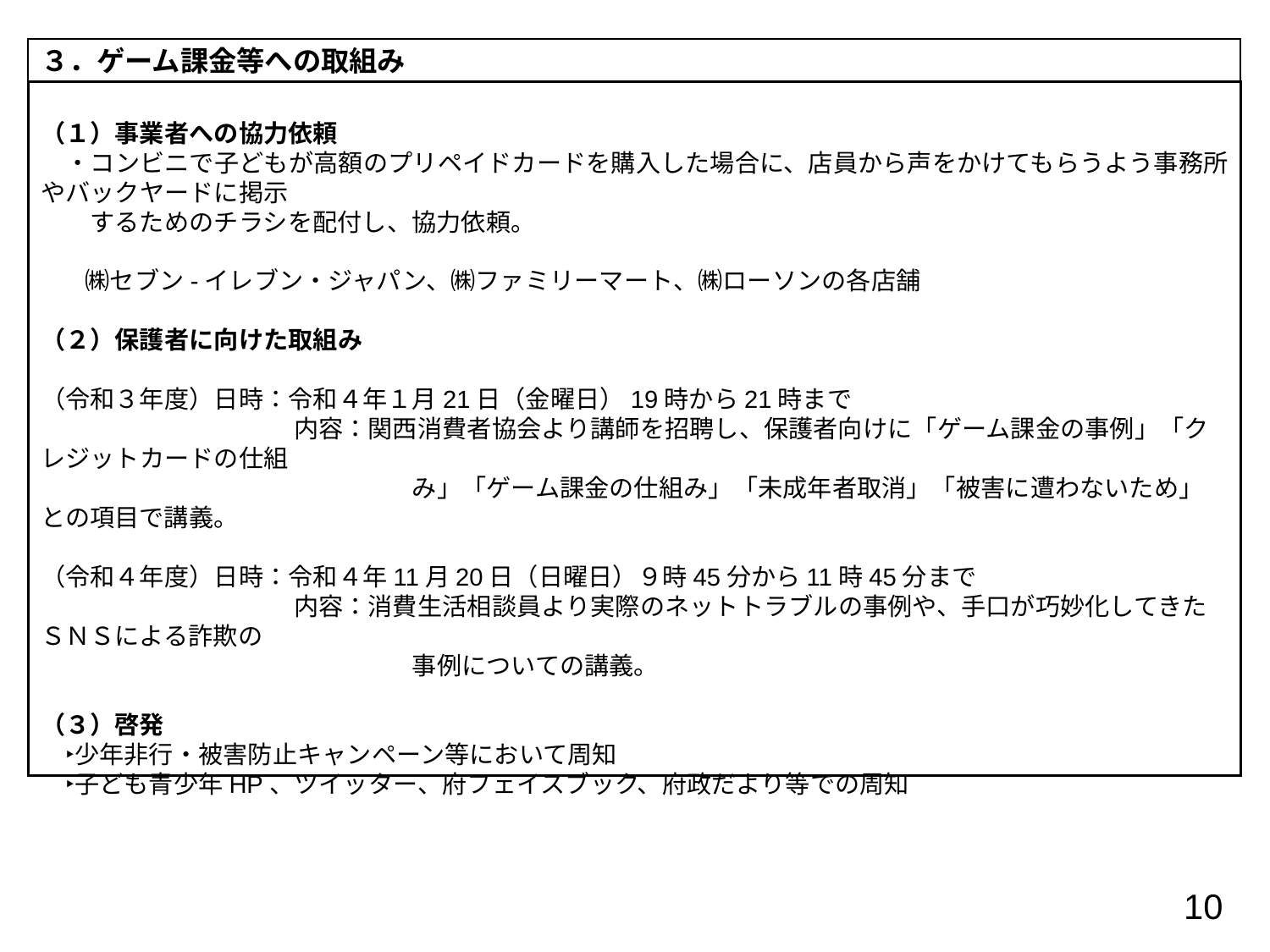

３．ゲーム課金等への取組み

（１）事業者への協力依頼
　・コンビニで子どもが高額のプリペイドカードを購入した場合に、店員から声をかけてもらうよう事務所やバックヤードに掲示
　　するためのチラシを配付し、協力依頼。

  ㈱セブン-イレブン・ジャパン、㈱ファミリーマート、㈱ローソンの各店舗

（２）保護者に向けた取組み

（令和３年度）日時：令和４年１月21日（金曜日）19時から21時まで
　　　　　　　　　　 内容：関西消費者協会より講師を招聘し、保護者向けに「ゲーム課金の事例」「クレジットカードの仕組
　　　　　　　　　　　　　　　み」「ゲーム課金の仕組み」「未成年者取消」「被害に遭わないため」との項目で講義。

（令和４年度）日時：令和４年11月20日（日曜日）９時45分から11時45分まで
　　　　　　　　　　 内容：消費生活相談員より実際のネットトラブルの事例や、手口が巧妙化してきたＳＮＳによる詐欺の
　　　　　　　　　　　　　　　事例についての講義。

（３）啓発
　‣少年非行・被害防止キャンペーン等において周知
　‣子ども青少年HP、ツイッター、府フェイスブック、府政だより等での周知

10